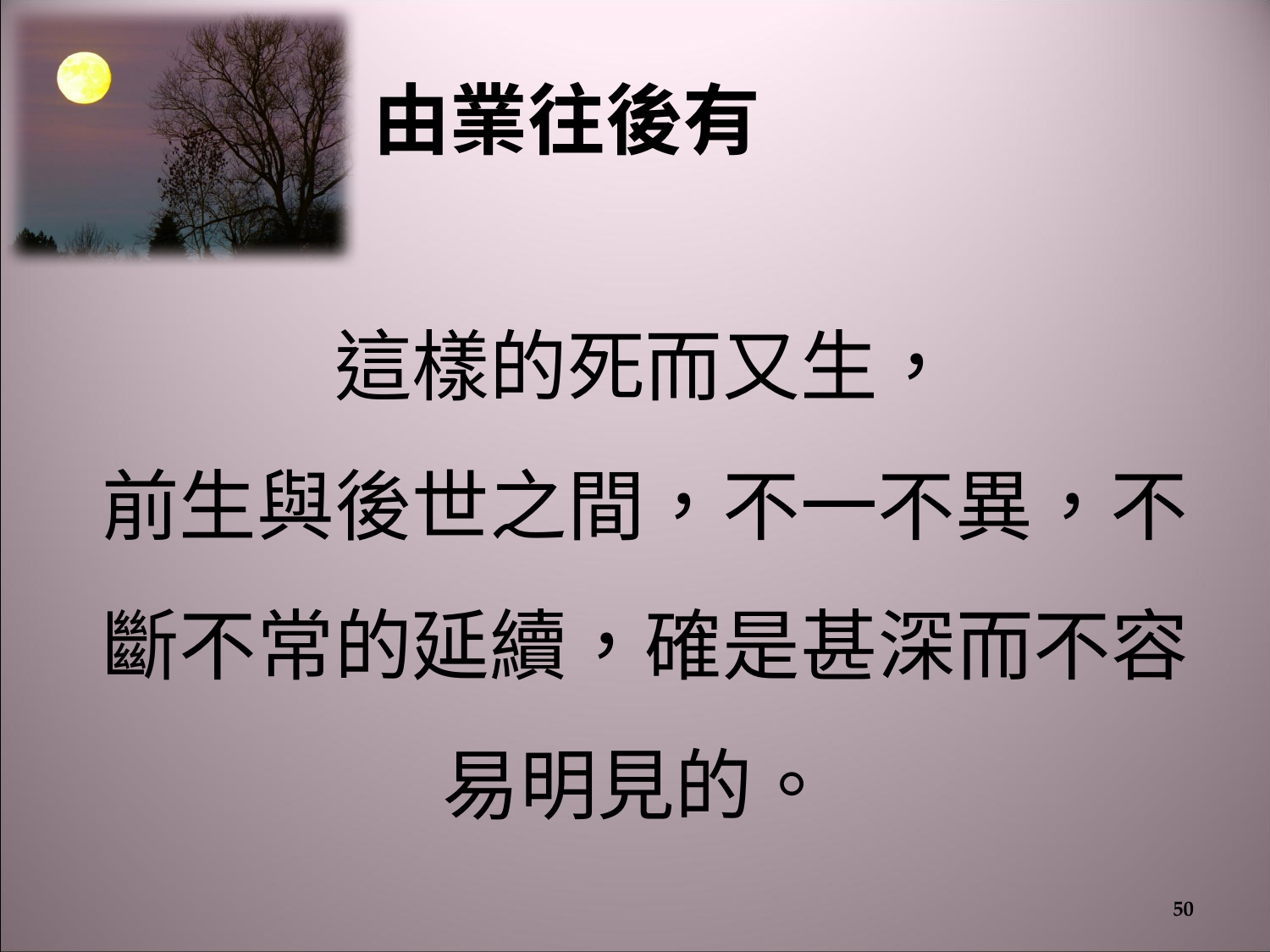

# 由業往後有
這樣的死而又生，
前生與後世之間，不一不異，不斷不常的延續，確是甚深而不容易明見的。

50